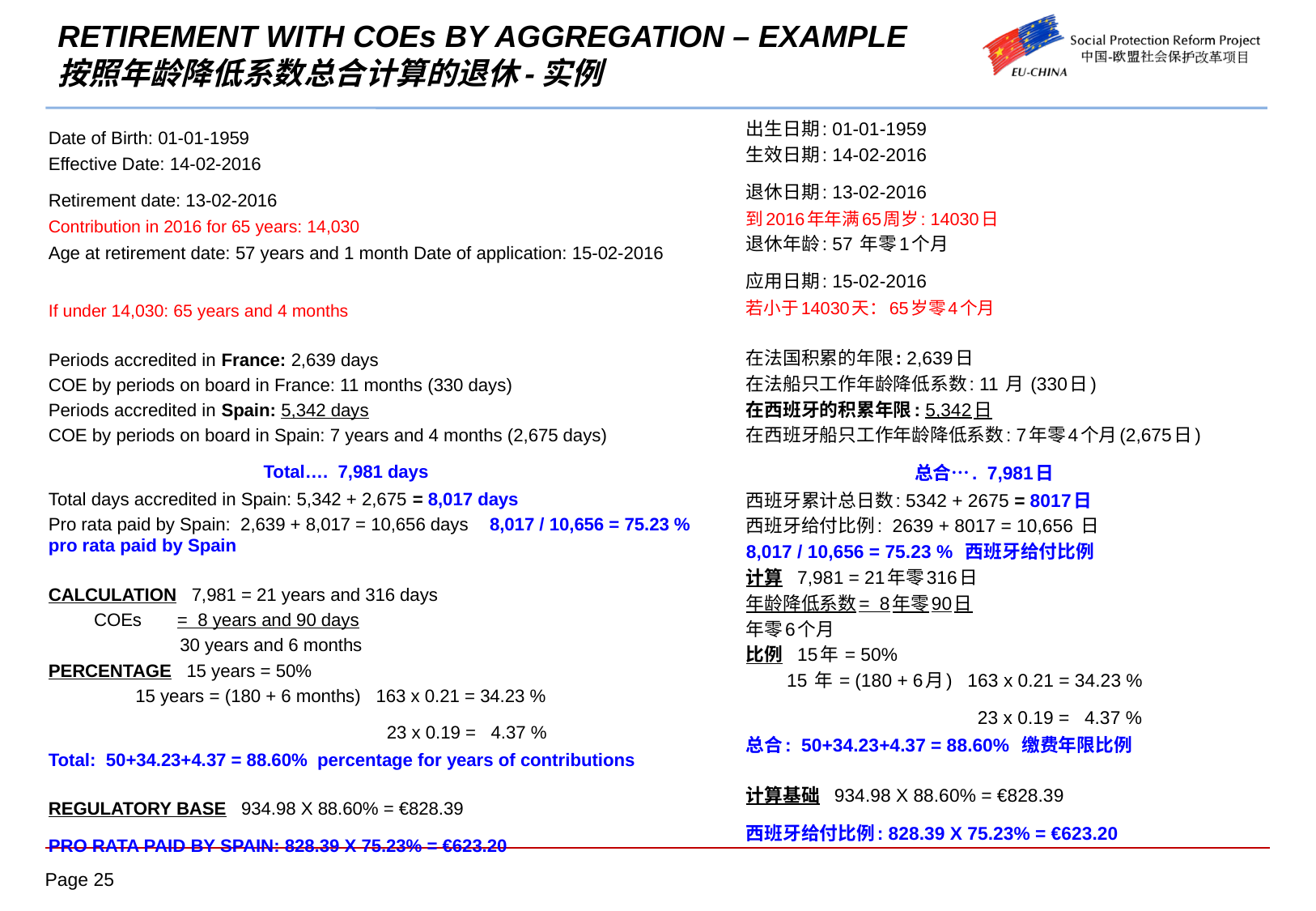

# RETIREMENT WITH COEs BY AGGREGATION – EXAMPLE 按照年龄降低系数总合计算的退休-实例
出生日期: 01-01-1959
生效日期: 14-02-2016
退休日期: 13-02-2016
到2016年年满65周岁: 14030日
退休年龄: 57 年零1个月
应用日期: 15-02-2016
若小于14030天：65岁零4个月

在法国积累的年限: 2,639日
在法船只工作年龄降低系数: 11 月 (330日)
在西班牙的积累年限: 5,342日
在西班牙船只工作年龄降低系数: 7年零4个月(2,675日)
总合….  7,981日
西班牙累计总日数: 5342 + 2675 = 8017日
西班牙给付比例:  2639 + 8017 = 10,656 日
8,017 / 10,656 = 75.23 %  西班牙给付比例
计算   7,981 = 21年零316日
年龄降低系数=  8年零90日
年零6个月
比例   15年 = 50%
        15 年 = (180 + 6月)   163 x 0.21 = 34.23 %
                                  23 x 0.19 =   4.37 %
总合:  50+34.23+4.37 = 88.60%  缴费年限比例

计算基础   934.98 X 88.60% = €828.39
西班牙给付比例: 828.39 X 75.23% = €623.20
Date of Birth: 01-01-1959
Effective Date: 14-02-2016
Retirement date: 13-02-2016
Contribution in 2016 for 65 years: 14,030
Age at retirement date: 57 years and 1 month Date of application: 15-02-2016
If under 14,030: 65 years and 4 months

Periods accredited in France: 2,639 days
COE by periods on board in France: 11 months (330 days)
Periods accredited in Spain: 5,342 days
COE by periods on board in Spain: 7 years and 4 months (2,675 days)
                            Total….  7,981 days
Total days accredited in Spain: 5,342 + 2,675 = 8,017 days
Pro rata paid by Spain:  2,639 + 8,017 = 10,656 days    8,017 / 10,656 = 75.23 %  pro rata paid by Spain

CALCULATION   7,981 = 21 years and 316 days
         COEs       =  8 years and 90 days
                          30 years and 6 months
PERCENTAGE   15 years = 50%
	     15 years = (180 + 6 months)   163 x 0.21 = 34.23 %
                                                        23 x 0.19 =   4.37 %
Total:  50+34.23+4.37 = 88.60%  percentage for years of contributions

REGULATORY BASE   934.98 X 88.60% = €828.39
PRO RATA PAID BY SPAIN: 828.39 X 75.23% = €623.20